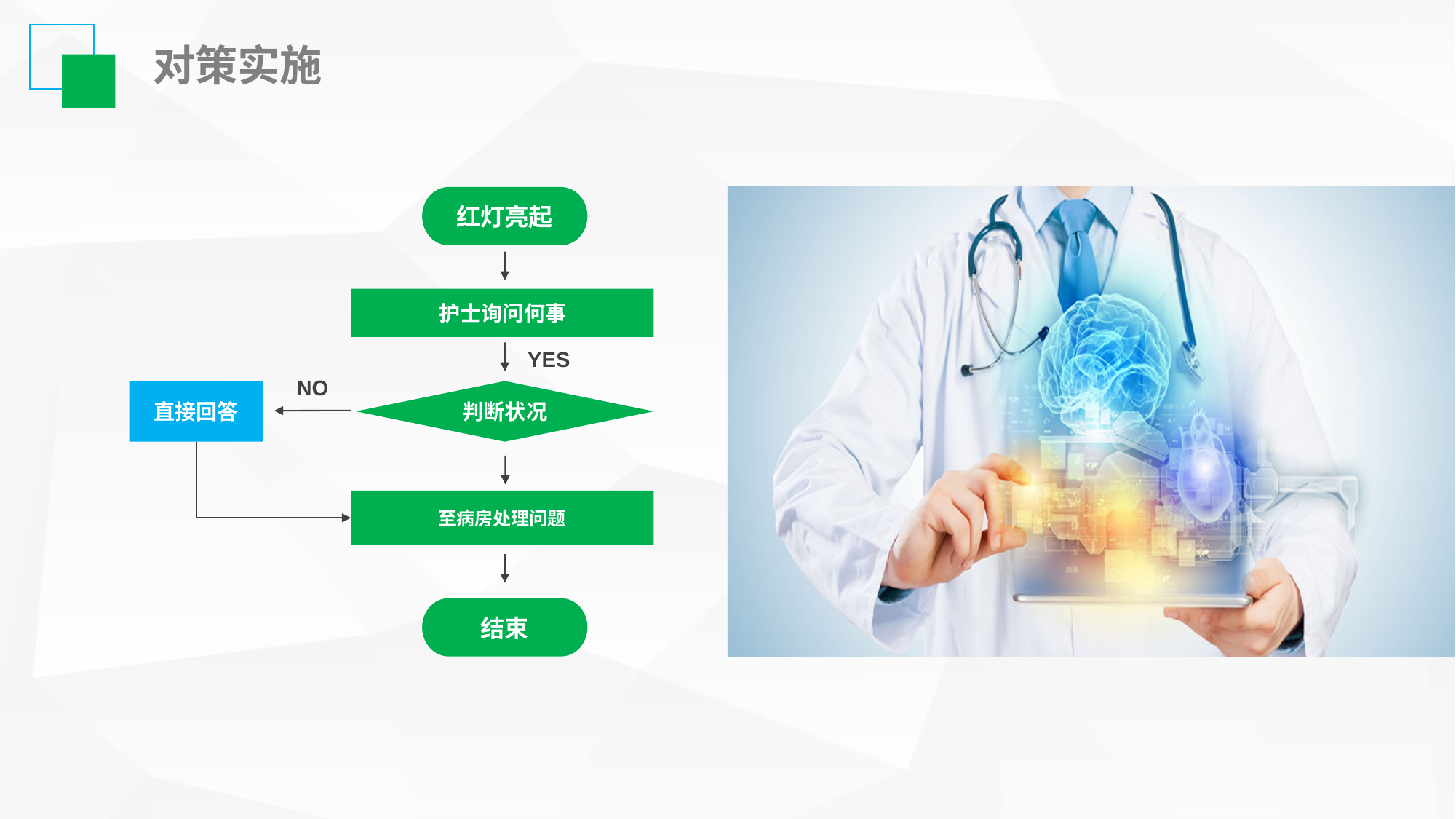

对策实施

红灯亮起
护士询问何事
YES
NO
直接回答
判断状况
至病房处理问题
结束